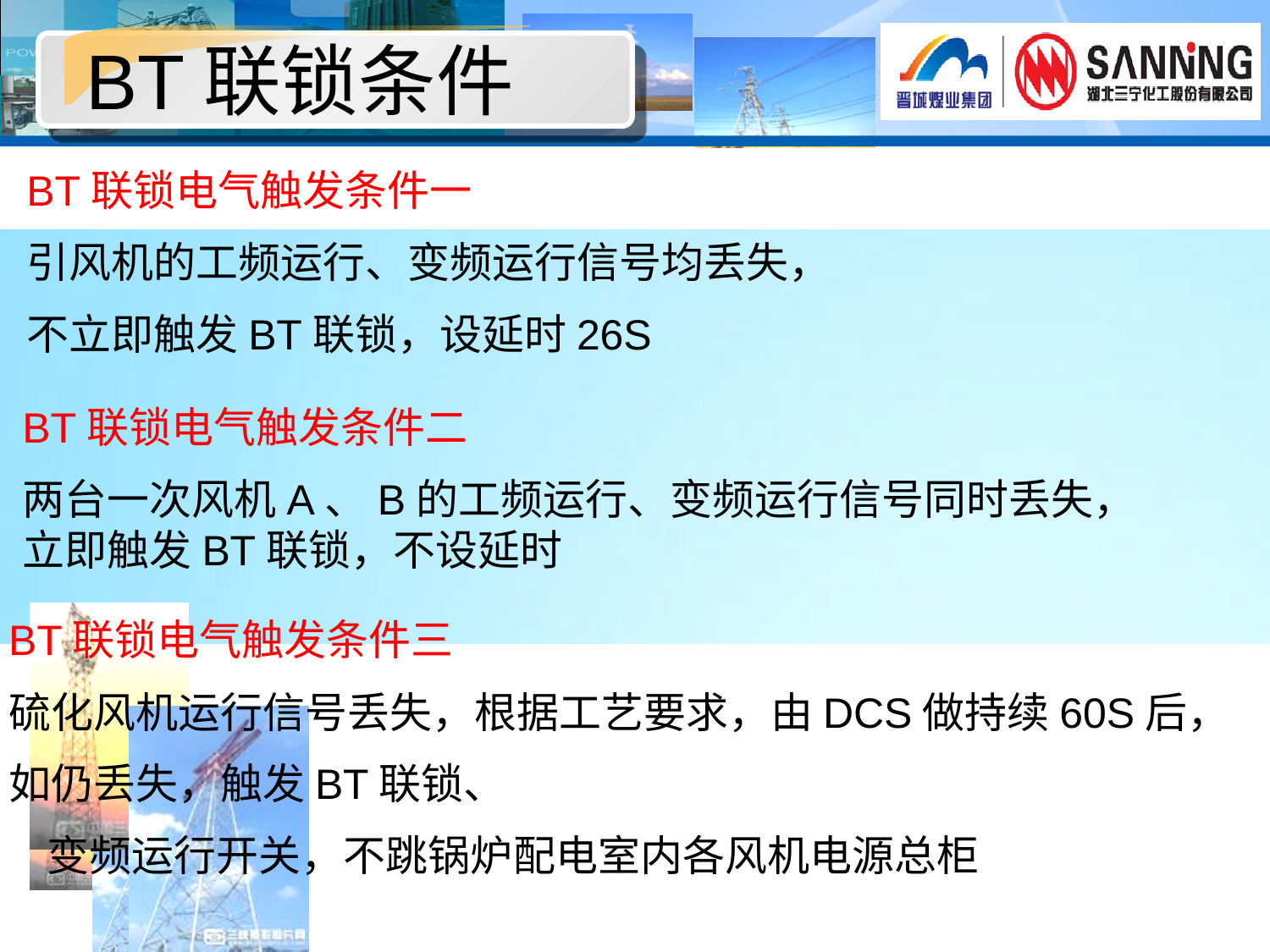

BT联锁条件

BT联锁电气触发条件一
引风机的工频运行、变频运行信号均丢失，
不立即触发BT联锁，设延时26S
BT联锁电气触发条件二
两台一次风机A、B的工频运行、变频运行信号同时丢失，立即触发BT联锁，不设延时
BT联锁电气触发条件三
硫化风机运行信号丢失，根据工艺要求，由DCS做持续60S后，
如仍丢失，触发BT联锁、
   变频运行开关，不跳锅炉配电室内各风机电源总柜